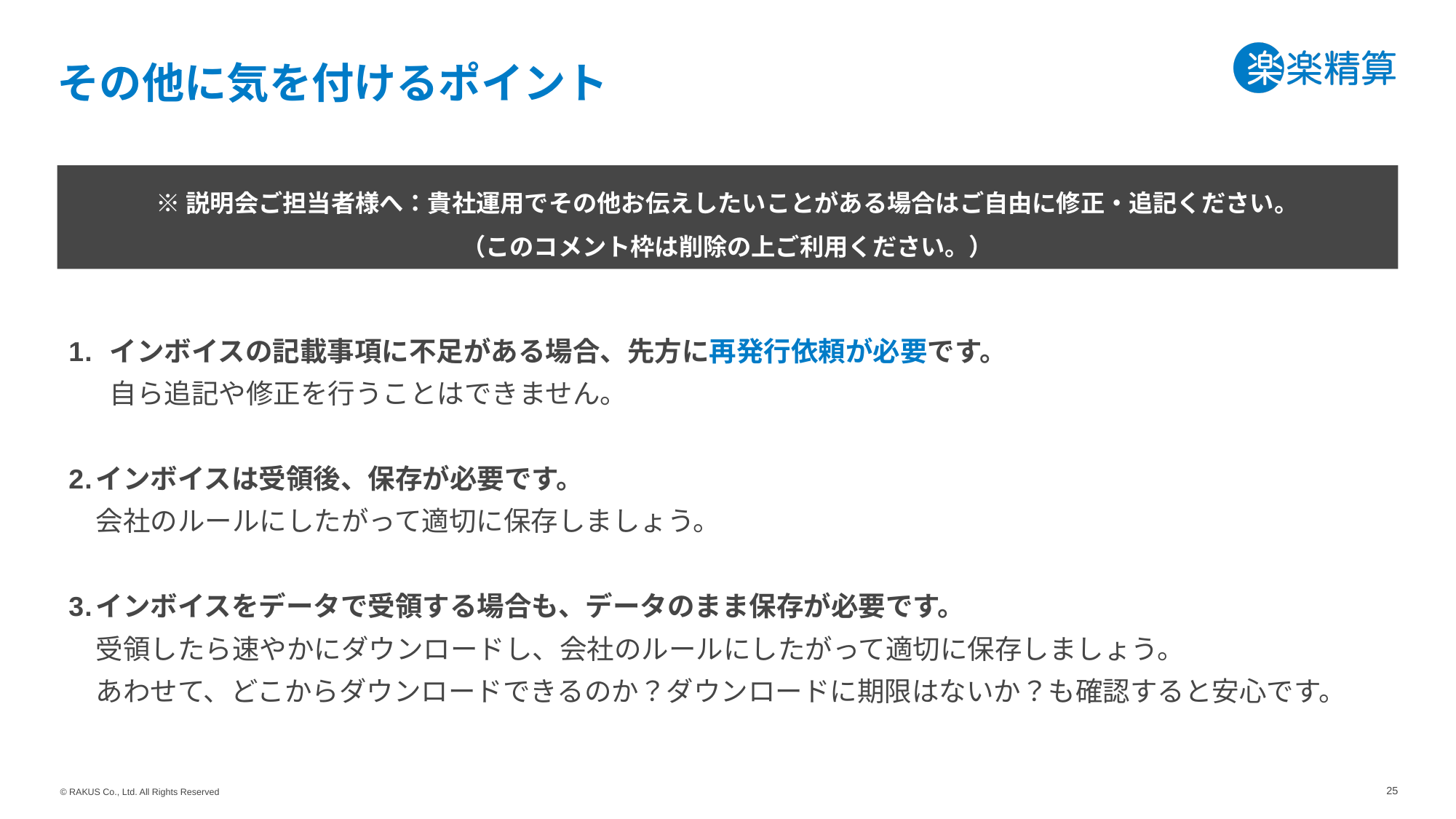

# その他に気を付けるポイント
※説明会ご担当者様へ：貴社運用でその他お伝えしたいことがある場合はご自由に修正・追記ください。
（このコメント枠は削除の上ご利用ください。）
インボイスの記載事項に不足がある場合、先方に再発行依頼が必要です。
自ら追記や修正を行うことはできません。

インボイスは受領後、保存が必要です。
会社のルールにしたがって適切に保存しましょう。
インボイスをデータで受領する場合も、データのまま保存が必要です。
受領したら速やかにダウンロードし、会社のルールにしたがって適切に保存しましょう。
あわせて、どこからダウンロードできるのか？ダウンロードに期限はないか？も確認すると安心です。
25